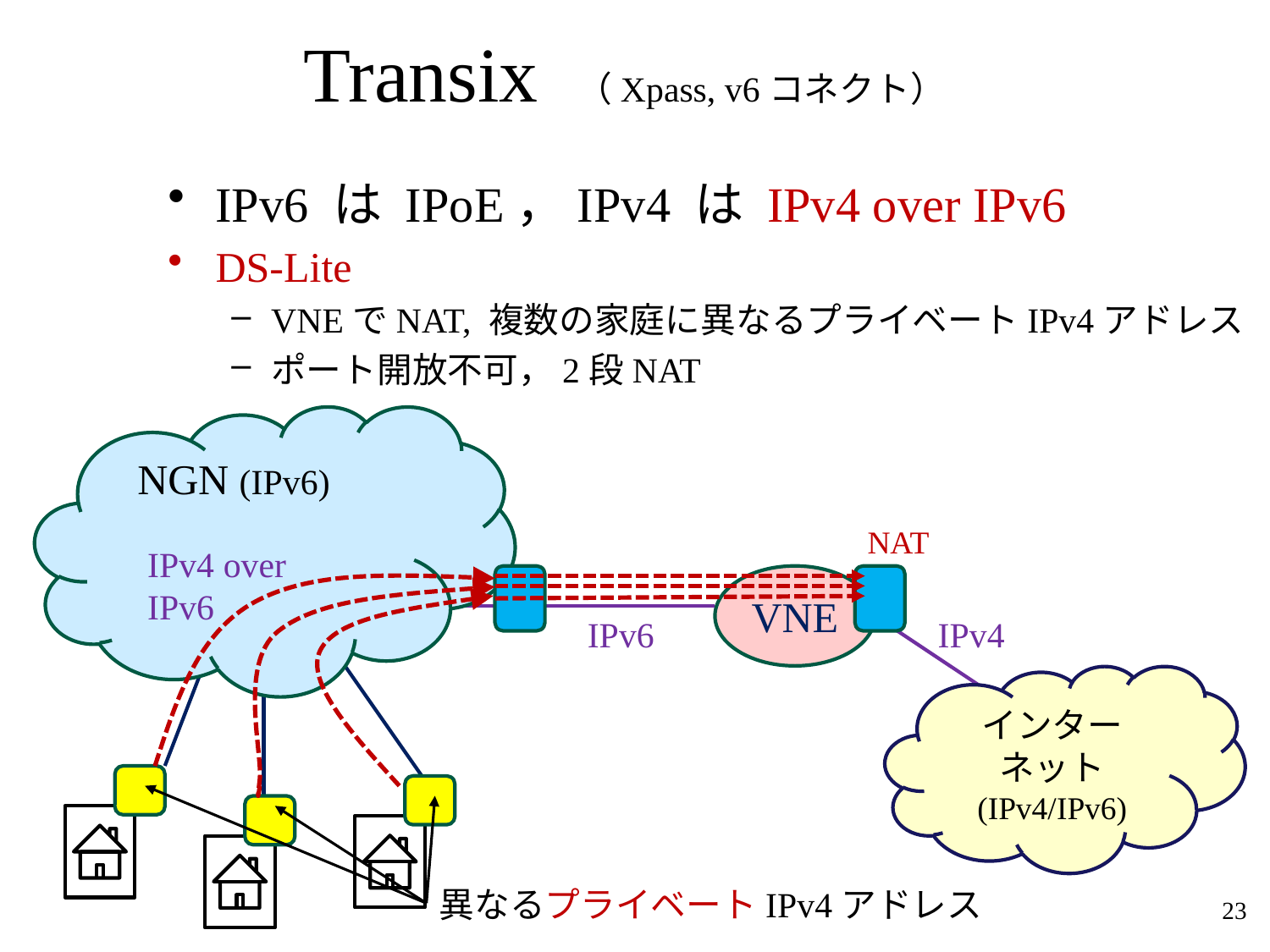

# Transix （Xpass, v6コネクト）
IPv6 は IPoE，IPv4 は IPv4 over IPv6
DS-Lite
VNEでNAT, 複数の家庭に異なるプライベートIPv4アドレス
ポート開放不可，2段NAT

NGN (IPv6)
NAT
IPv4 over IPv6

VNE

IPv6
IPv4
インターネット
(IPv4/IPv6)

異なるプライベートIPv4アドレス
23